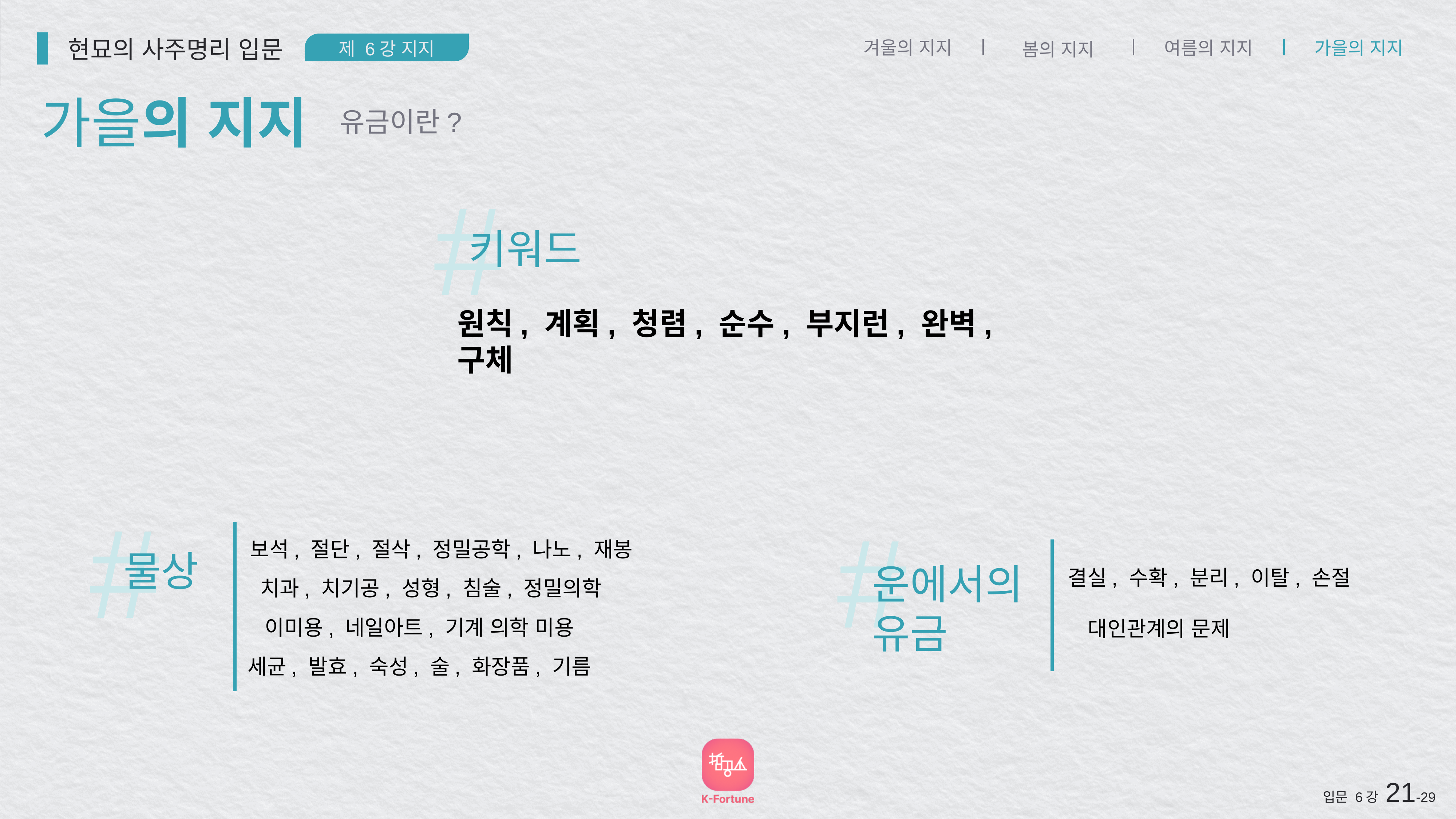

현묘의 사주명리 입문

제 6강 지지
겨울의 지지
여름의 지지
가을의 지지
봄의 지지
가을의 지지
유금이란?
#
키워드
원칙, 계획, 청렴, 순수, 부지런, 완벽, 구체
#
보석, 절단, 절삭, 정밀공학, 나노, 재봉
물상
치과, 치기공, 성형, 침술, 정밀의학
이미용, 네일아트, 기계 의학 미용
세균, 발효, 숙성, 술, 화장품, 기름
#
운에서의
유금
결실, 수확, 분리, 이탈, 손절
대인관계의 문제